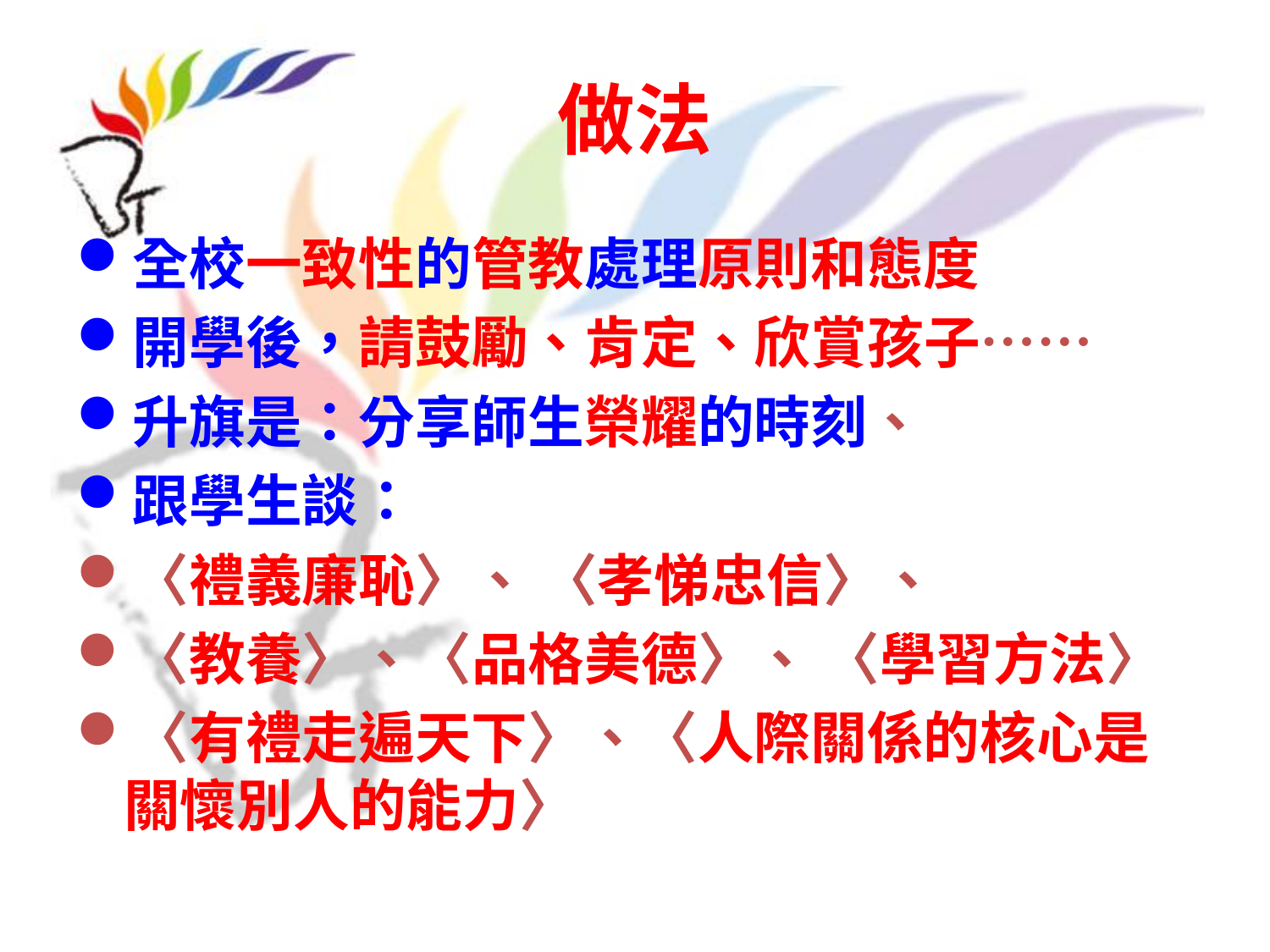

# 做法
全校一致性的管教處理原則和態度
開學後，請鼓勵、肯定、欣賞孩子……
升旗是：分享師生榮耀的時刻、
跟學生談：
〈禮義廉恥〉、 〈孝悌忠信〉、
〈教養〉、〈品格美德〉、 〈學習方法〉
〈有禮走遍天下〉、〈人際關係的核心是關懷別人的能力〉